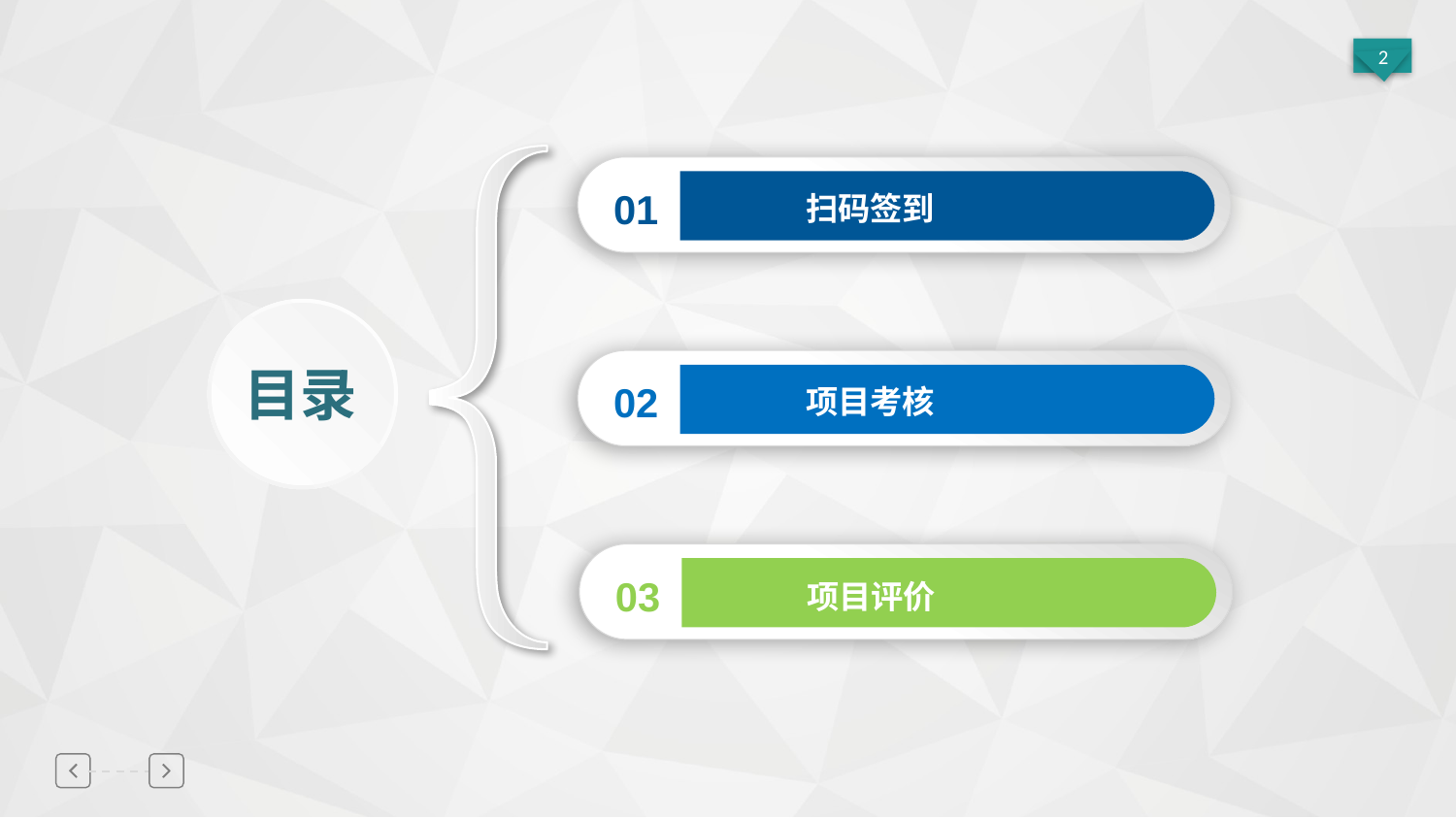

01
扫码签到

02
项目考核
目录

03
项目评价